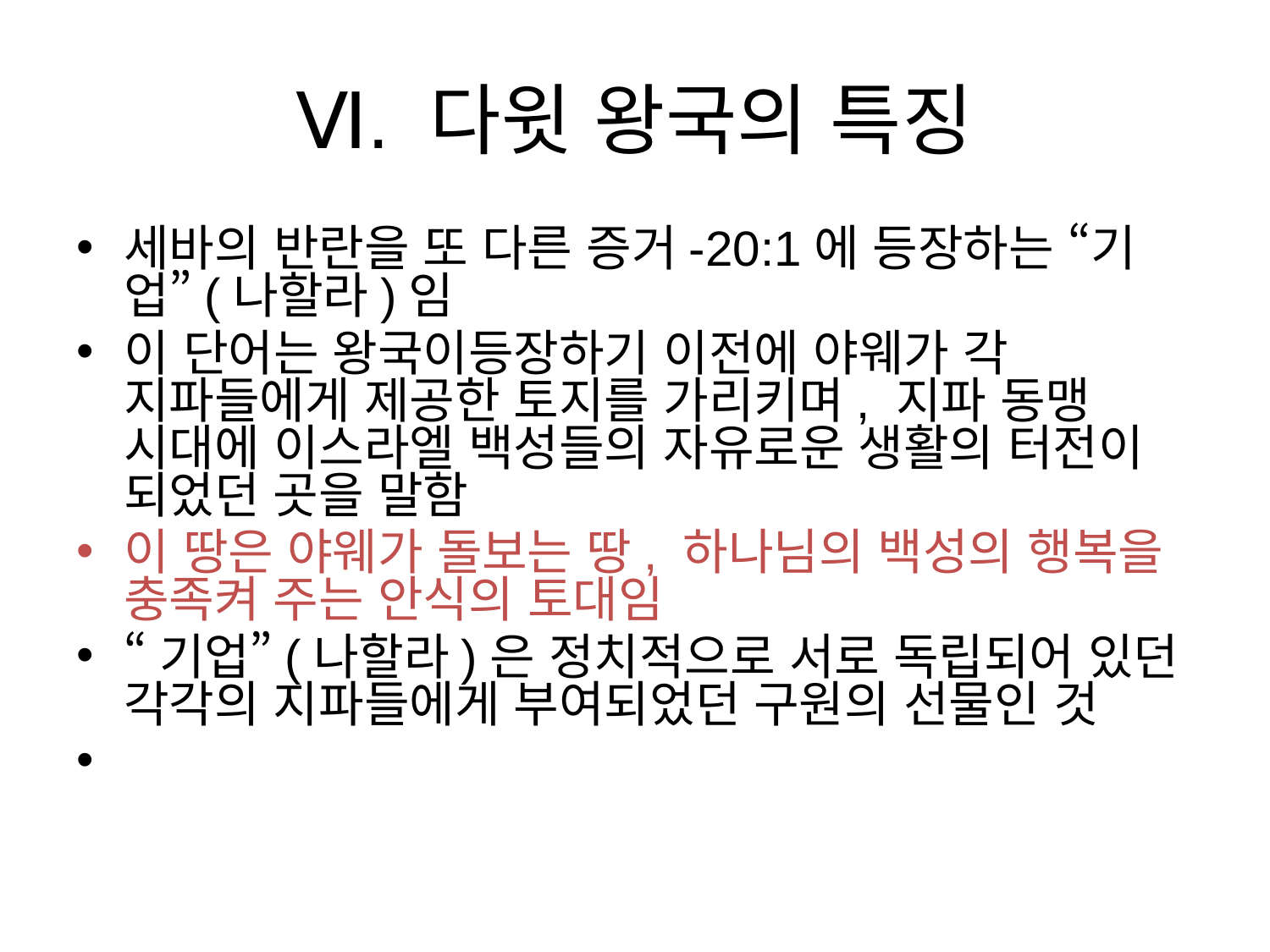

# Ⅵ. 다윗 왕국의 특징
세바의 반란을 또 다른 증거-20:1에 등장하는 “기업”(나할라)임
이 단어는 왕국이등장하기 이전에 야웨가 각 지파들에게 제공한 토지를 가리키며, 지파 동맹 시대에 이스라엘 백성들의 자유로운 생활의 터전이 되었던 곳을 말함
이 땅은 야웨가 돌보는 땅, 하나님의 백성의 행복을 충족켜 주는 안식의 토대임
“기업”(나할라)은 정치적으로 서로 독립되어 있던 각각의 지파들에게 부여되었던 구원의 선물인 것